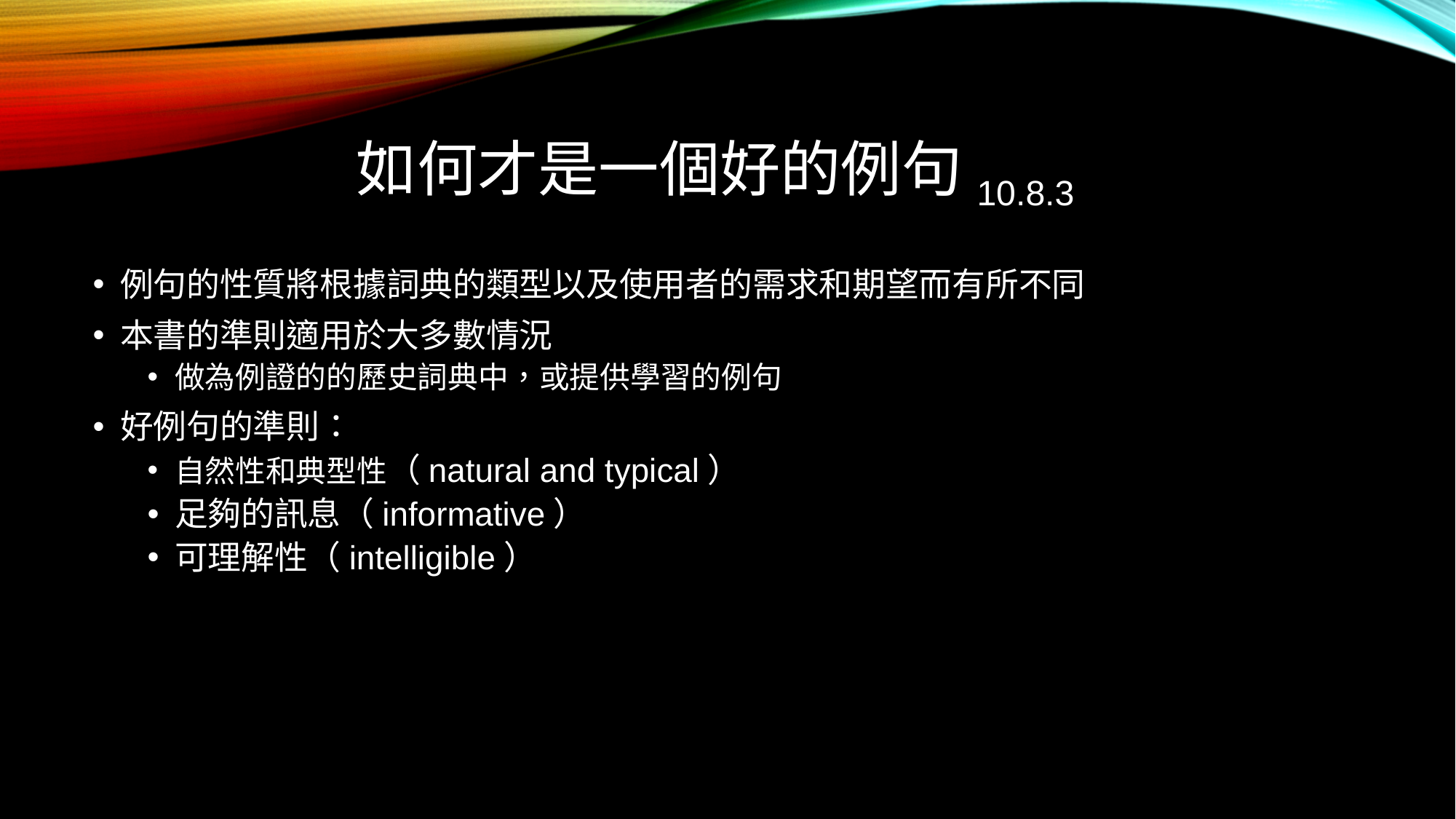

# 如何才是一個好的例句10.8.3
例句的性質將根據詞典的類型以及使用者的需求和期望而有所不同
本書的準則適用於大多數情況
做為例證的的歷史詞典中，或提供學習的例句
好例句的準則：
自然性和典型性（natural and typical）
足夠的訊息（informative）
可理解性（intelligible）